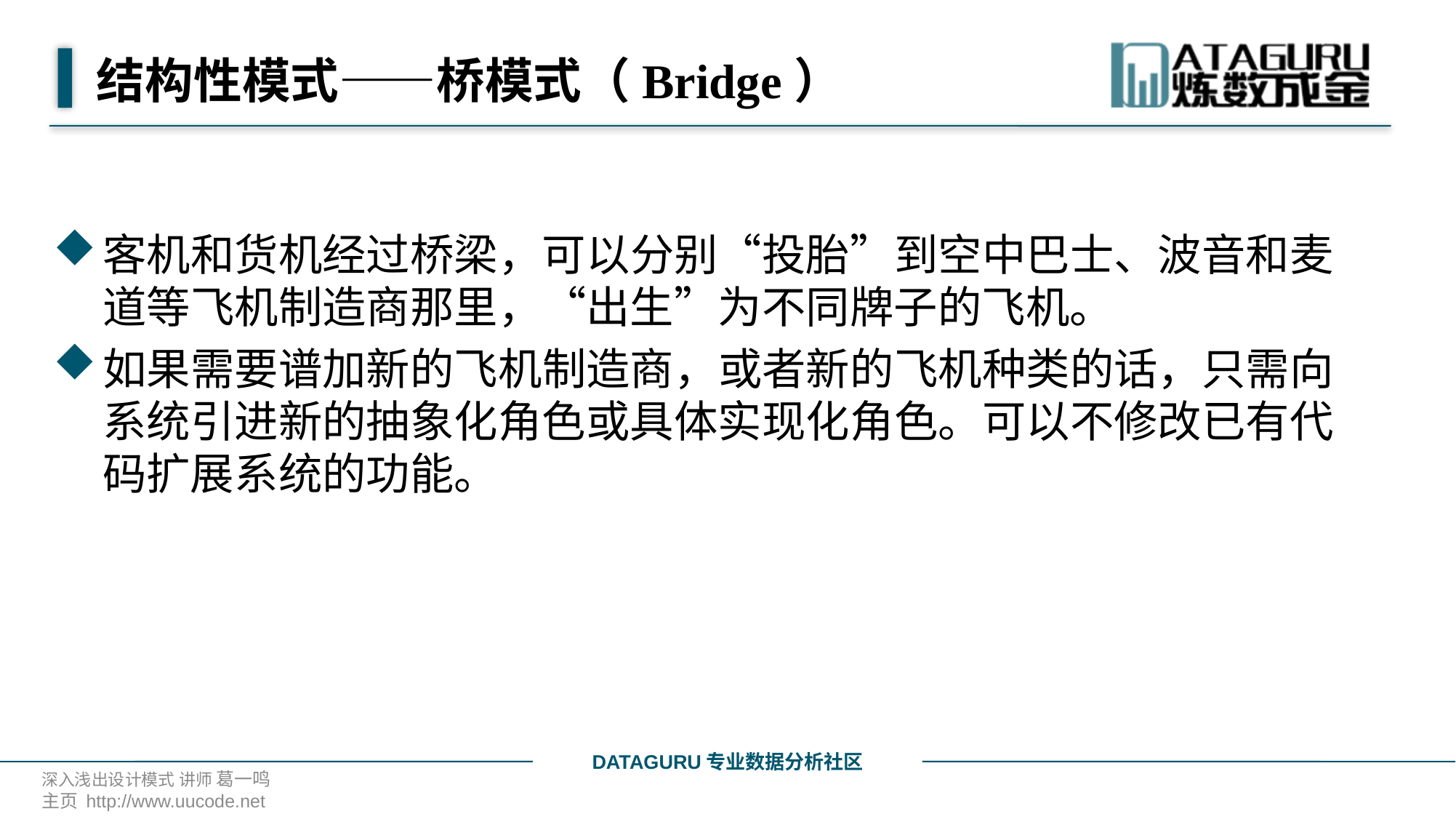

# 结构性模式——桥模式（Bridge）
客机和货机经过桥梁，可以分别“投胎”到空中巴士、波音和麦道等飞机制造商那里，“出生”为不同牌子的飞机。
如果需要谱加新的飞机制造商，或者新的飞机种类的话，只需向系统引进新的抽象化角色或具体实现化角色。可以不修改已有代码扩展系统的功能。